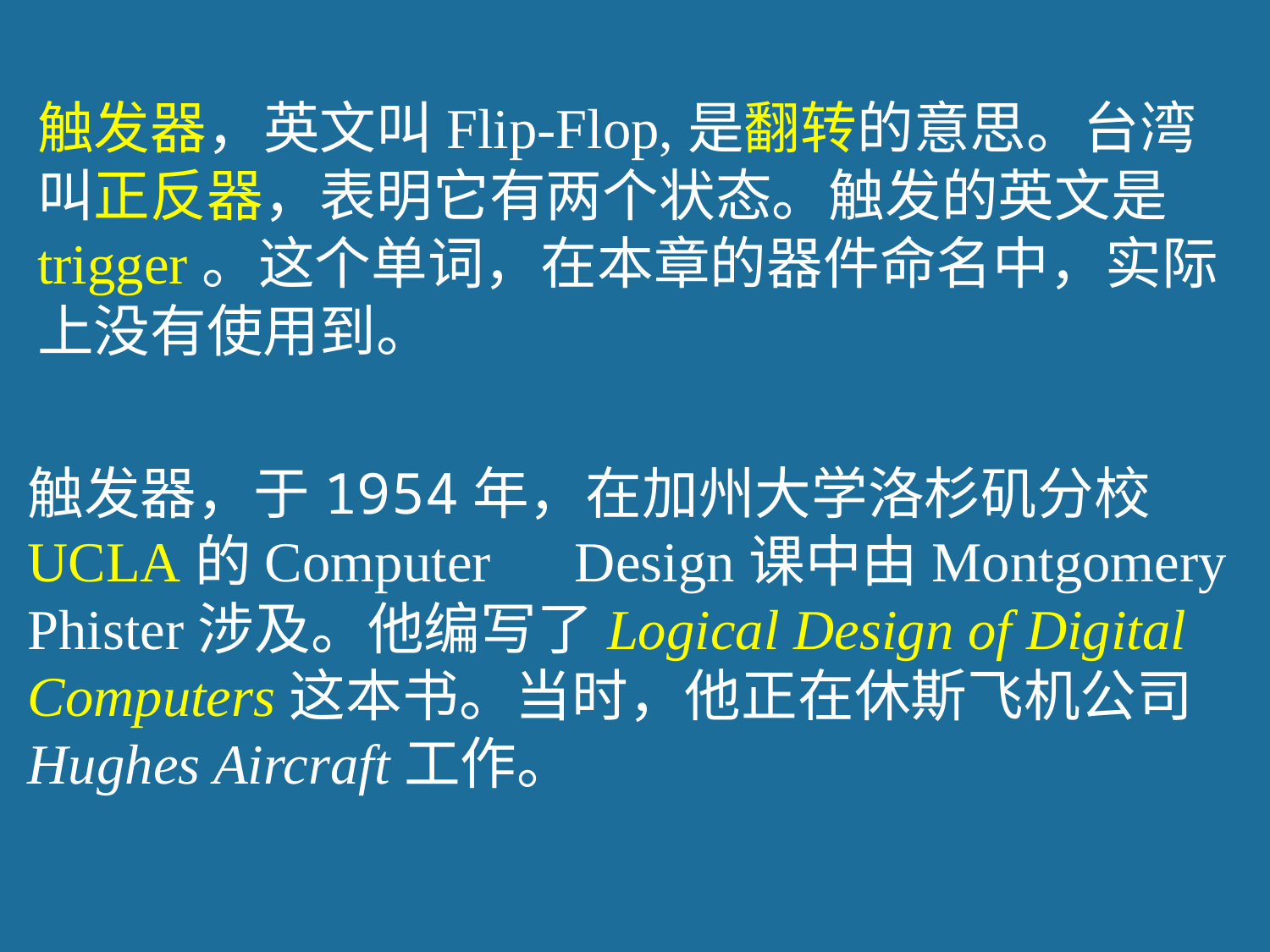

触发器，英文叫Flip-Flop,是翻转的意思。台湾叫正反器，表明它有两个状态。触发的英文是trigger。这个单词，在本章的器件命名中，实际上没有使用到。
触发器，于1954年，在加州大学洛杉矶分校UCLA的Computer　Design课中由Montgomery Phister涉及。他编写了Logical Design of Digital Computers这本书。当时，他正在休斯飞机公司Hughes Aircraft工作。
6